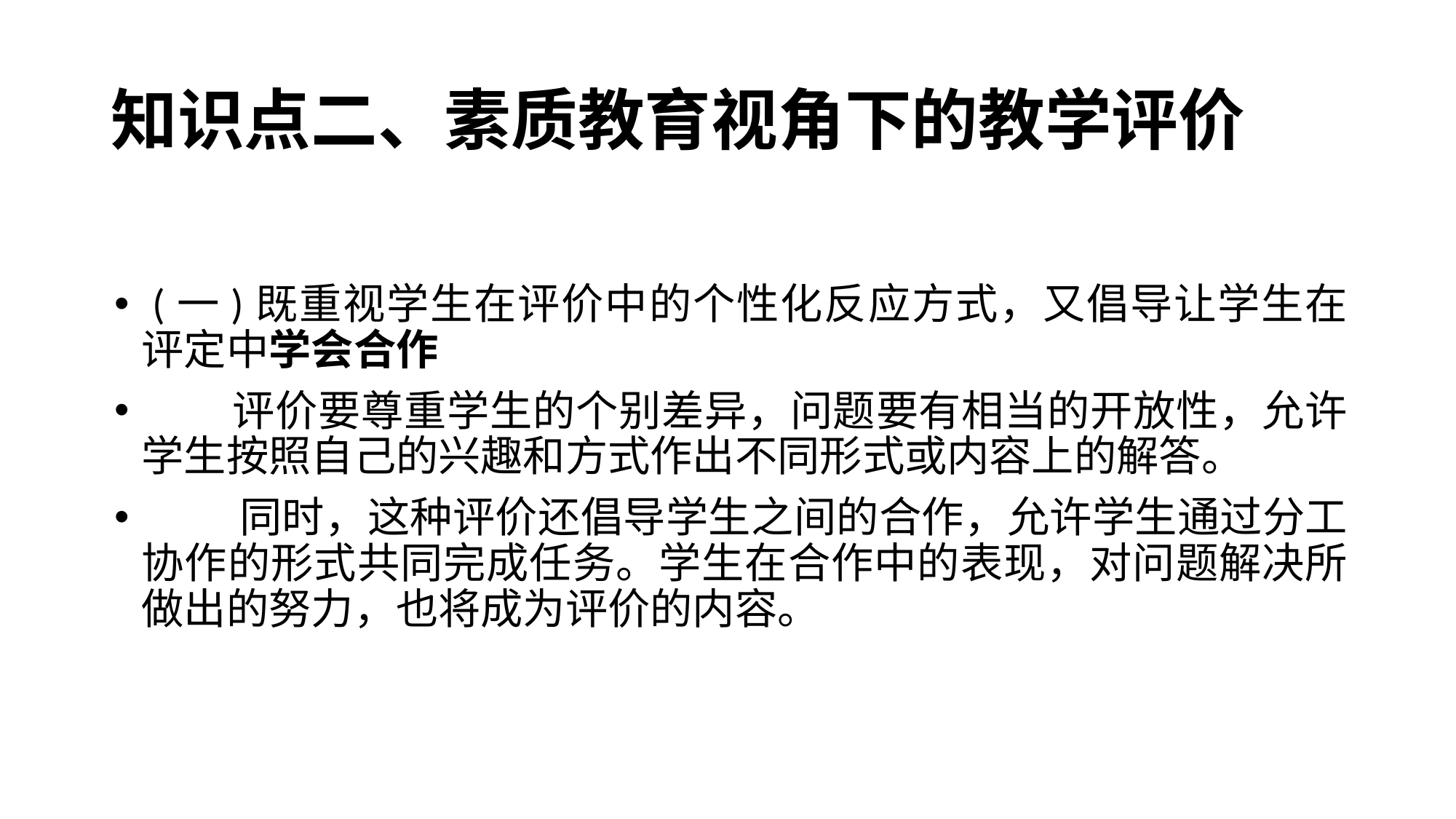

# 知识点二、素质教育视角下的教学评价
 (一)既重视学生在评价中的个性化反应方式，又倡导让学生在评定中学会合作
        评价要尊重学生的个别差异，问题要有相当的开放性，允许学生按照自己的兴趣和方式作出不同形式或内容上的解答。
         同时，这种评价还倡导学生之间的合作，允许学生通过分工协作的形式共同完成任务。学生在合作中的表现，对问题解决所做出的努力，也将成为评价的内容。